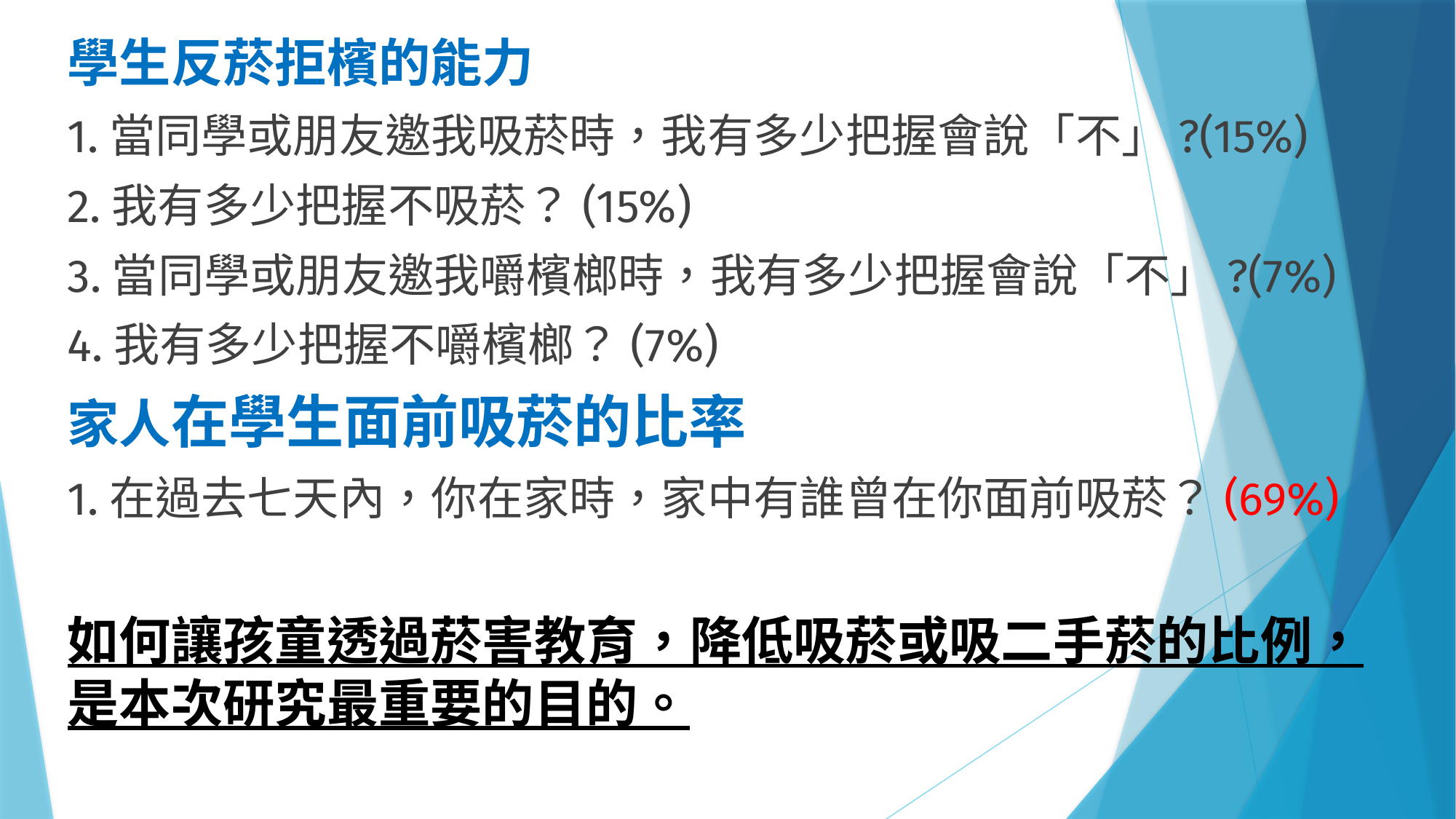

學生反菸拒檳的能力
1.當同學或朋友邀我吸菸時，我有多少把握會說「不」?(15%)
2.我有多少把握不吸菸？(15%)
3.當同學或朋友邀我嚼檳榔時，我有多少把握會說「不」?(7%)
4.我有多少把握不嚼檳榔？(7%)
家人在學生面前吸菸的比率
1.在過去七天內，你在家時，家中有誰曾在你面前吸菸？(69%)

如何讓孩童透過菸害教育，降低吸菸或吸二手菸的比例，是本次研究最重要的目的。

#